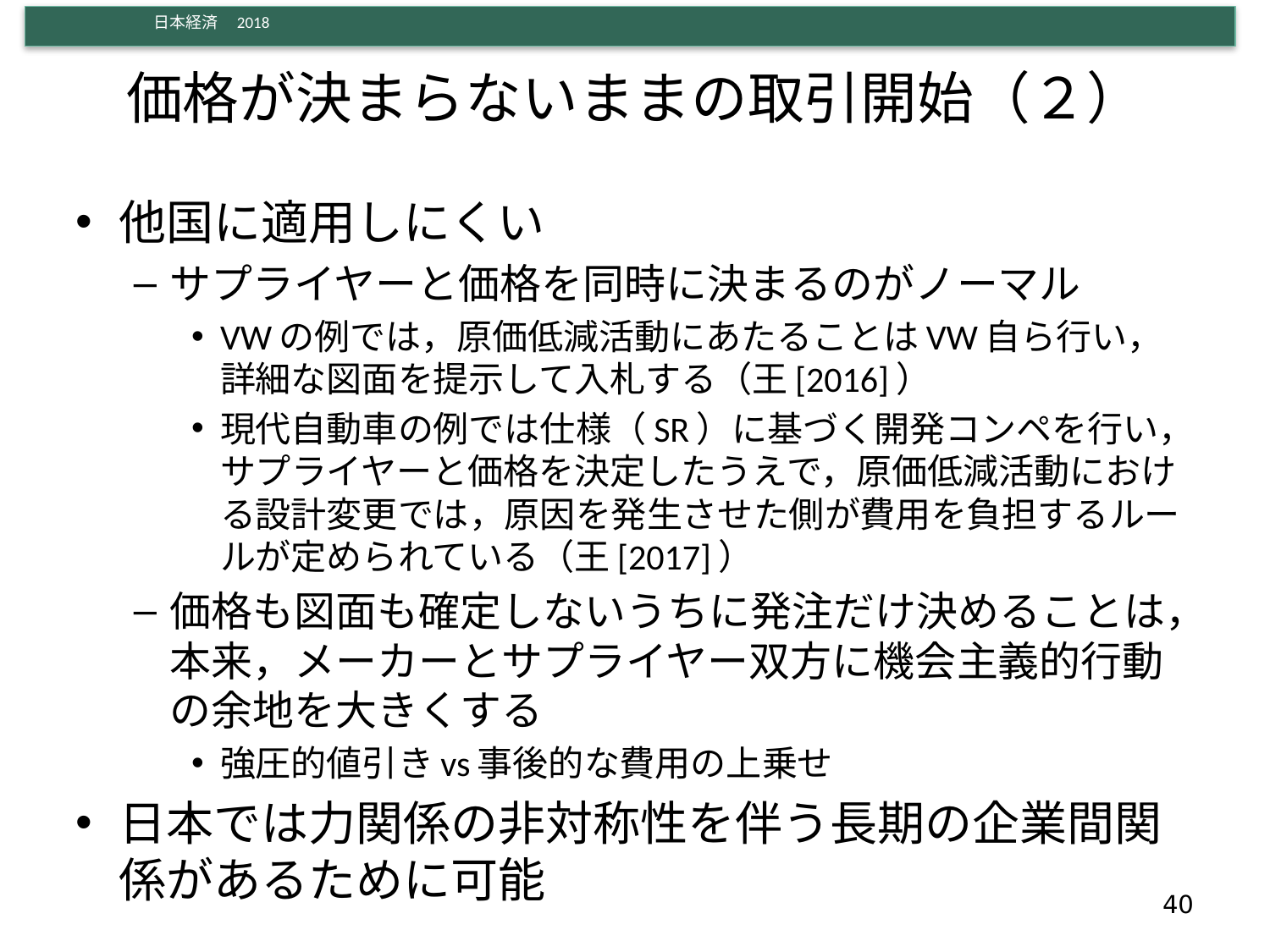

# 価格が決まらないままの取引開始（２）
他国に適用しにくい
サプライヤーと価格を同時に決まるのがノーマル
VWの例では，原価低減活動にあたることはVW自ら行い，詳細な図面を提示して入札する（王[2016]）
現代自動車の例では仕様（SR）に基づく開発コンペを行い，サプライヤーと価格を決定したうえで，原価低減活動における設計変更では，原因を発生させた側が費用を負担するルールが定められている（王[2017]）
価格も図面も確定しないうちに発注だけ決めることは，本来，メーカーとサプライヤー双方に機会主義的行動の余地を大きくする
強圧的値引きvs事後的な費用の上乗せ
日本では力関係の非対称性を伴う長期の企業間関係があるために可能

40